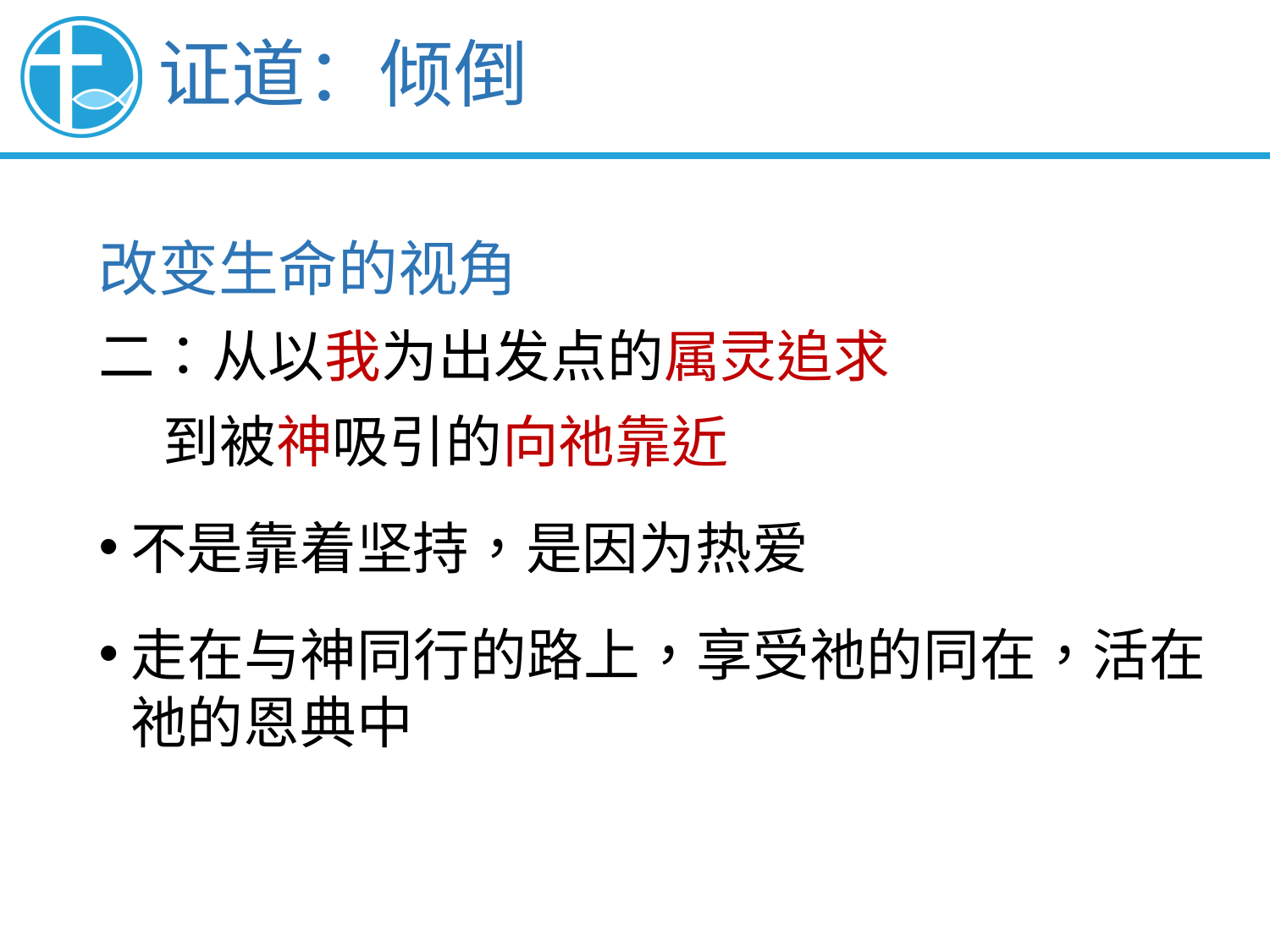

证道：倾倒
改变生命的视角
二：从以我为出发点的属灵追求
    到被神吸引的向祂靠近
不是靠着坚持，是因为热爱
走在与神同行的路上，享受祂的同在，活在祂的恩典中